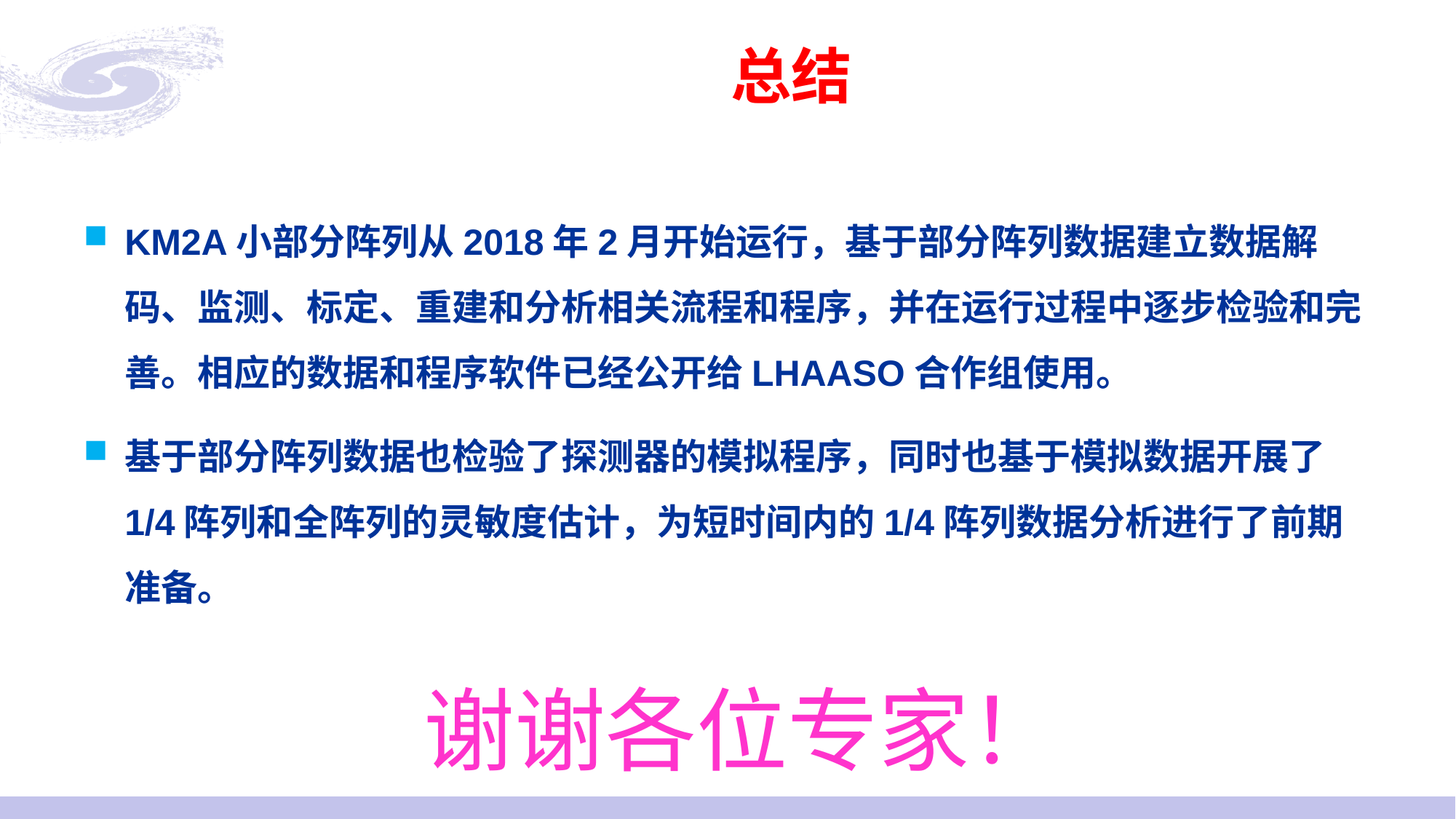

# 总结
KM2A小部分阵列从2018年2月开始运行，基于部分阵列数据建立数据解码、监测、标定、重建和分析相关流程和程序，并在运行过程中逐步检验和完善。相应的数据和程序软件已经公开给LHAASO合作组使用。
基于部分阵列数据也检验了探测器的模拟程序，同时也基于模拟数据开展了1/4阵列和全阵列的灵敏度估计，为短时间内的1/4阵列数据分析进行了前期准备。
谢谢各位专家！